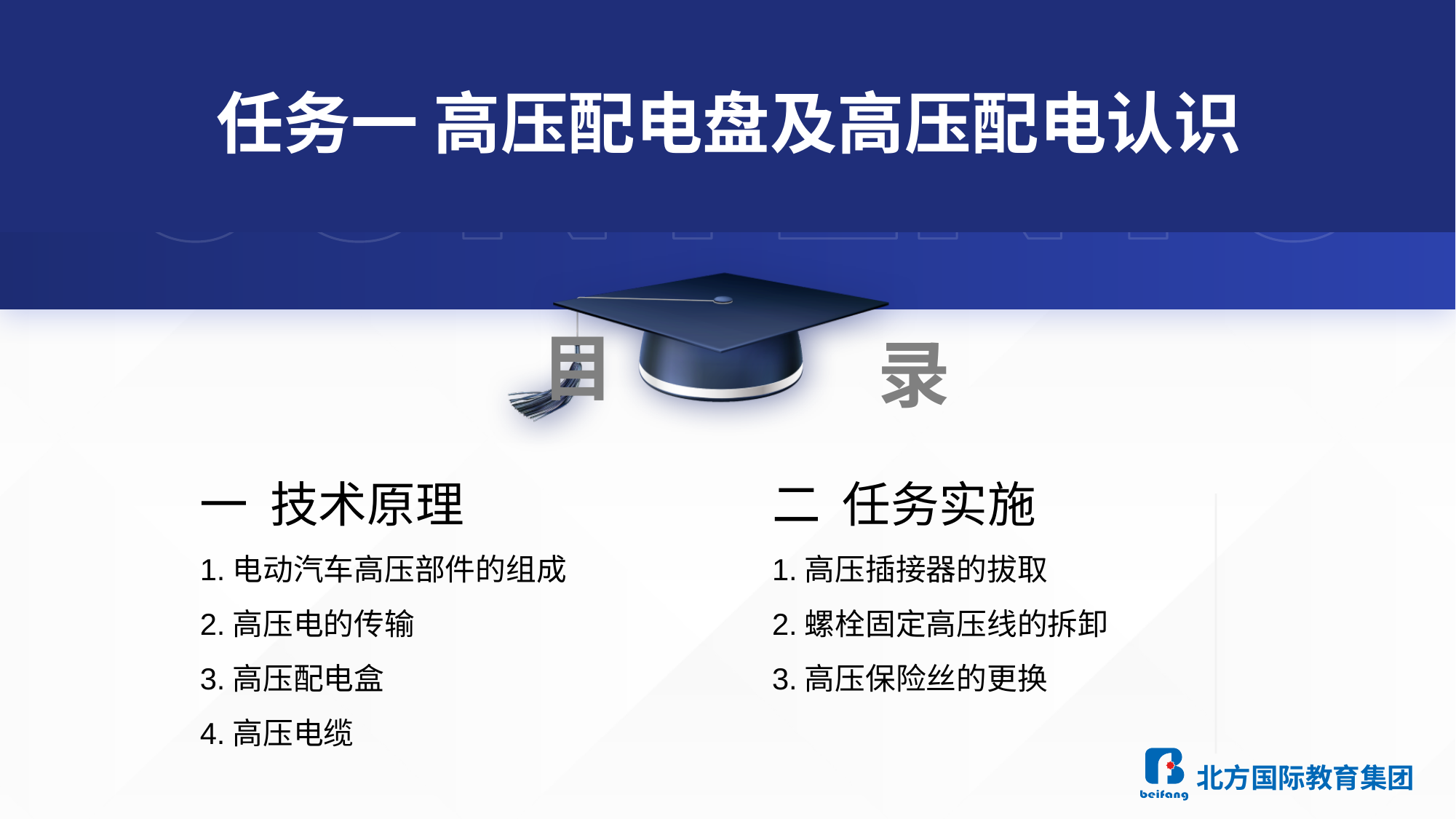

# 任务一 高压配电盘及高压配电认识
一  技术原理
1.电动汽车高压部件的组成
2.高压电的传输
3.高压配电盒
4.高压电缆
二  任务实施
1.高压插接器的拔取
2.螺栓固定高压线的拆卸
3.高压保险丝的更换